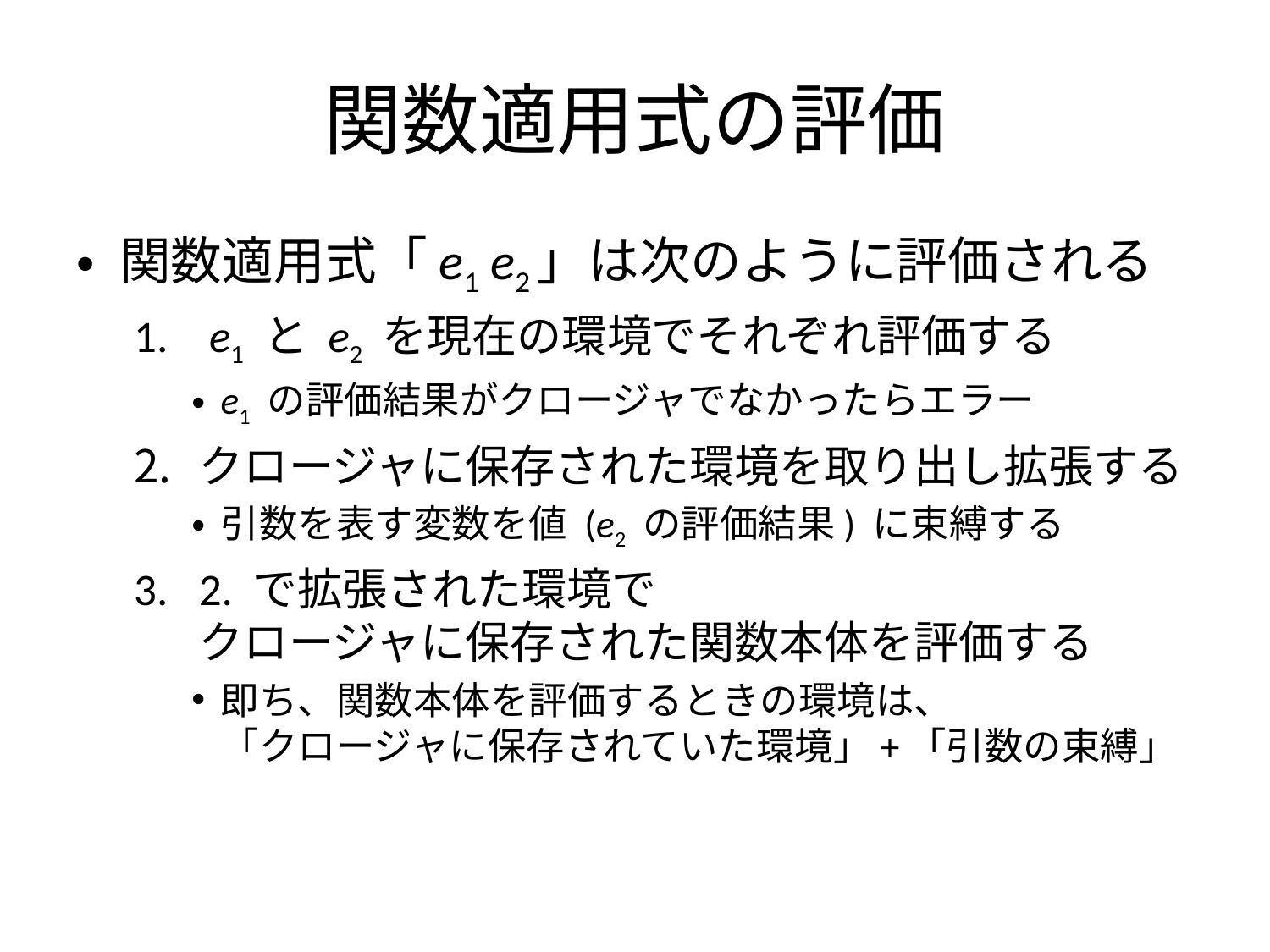

# 関数適用式の評価
関数適用式「e1 e2」は次のように評価される
 e1 と e2 を現在の環境でそれぞれ評価する
e1 の評価結果がクロージャでなかったらエラー
クロージャに保存された環境を取り出し拡張する
引数を表す変数を値 (e2 の評価結果) に束縛する
2. で拡張された環境で
クロージャに保存された関数本体を評価する
即ち、関数本体を評価するときの環境は、
「クロージャに保存されていた環境」+「引数の束縛」